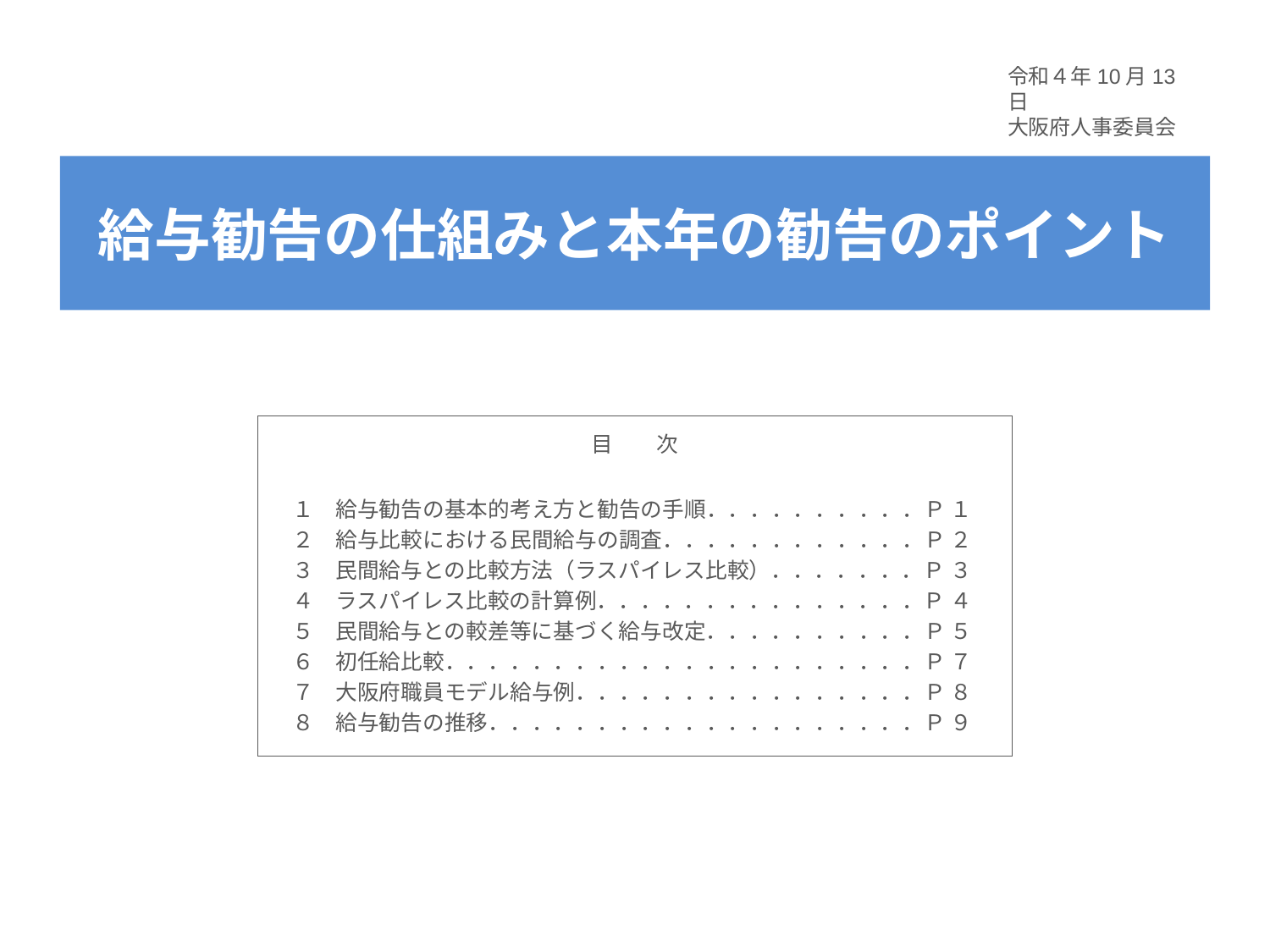

令和４年10月13日
大阪府人事委員会
# 給与勧告の仕組みと本年の勧告のポイント
目　　次

　１　給与勧告の基本的考え方と勧告の手順．．．．．．．．．．Ｐ １
　２　給与比較における民間給与の調査．．．．．．．．．．．．Ｐ ２
　３　民間給与との比較方法（ラスパイレス比較）．．．．．．．Ｐ ３
　４　ラスパイレス比較の計算例．．．．．．．．．．．．．．．Ｐ ４
　５　民間給与との較差等に基づく給与改定．．．．．．．．．．Ｐ ５
　６　初任給比較．．．．．．．．．．．．．．．．．．．．．．Ｐ ７
　７　大阪府職員モデル給与例．．．．．．．．．．．．．．．．Ｐ ８
　８　給与勧告の推移．．．．．．．．．．．．．．．．．．．．Ｐ ９